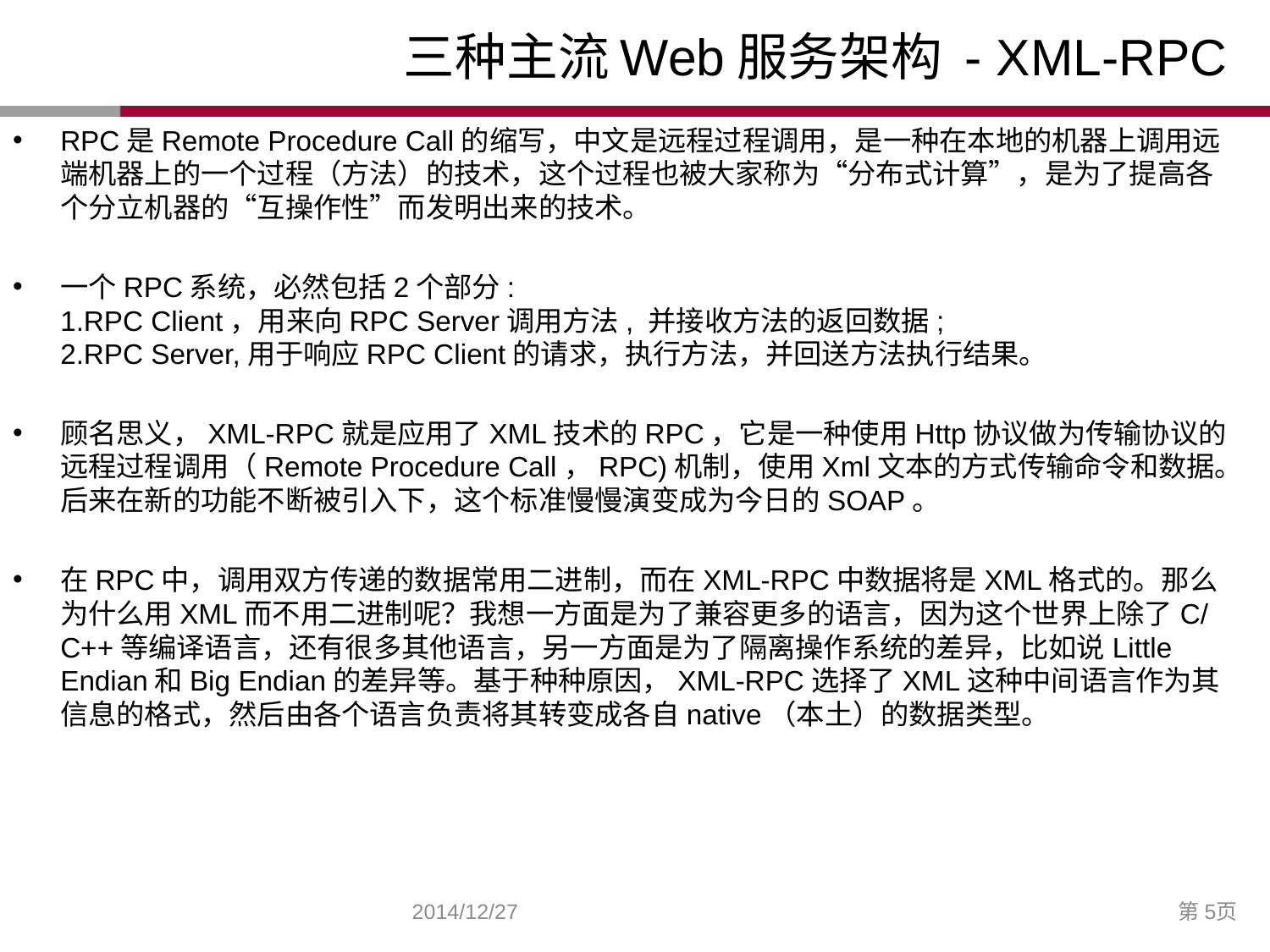

# 三种主流Web服务架构 - XML-RPC
RPC是Remote Procedure Call的缩写，中文是远程过程调用，是一种在本地的机器上调用远端机器上的一个过程（方法）的技术，这个过程也被大家称为“分布式计算”，是为了提高各个分立机器的“互操作性”而发明出来的技术。

一个RPC系统，必然包括2个部分:
1.RPC Client，用来向RPC Server调用方法, 并接收方法的返回数据;
2.RPC Server,用于响应RPC Client的请求，执行方法，并回送方法执行结果。

顾名思义，XML-RPC就是应用了XML技术的RPC，它是一种使用Http协议做为传输协议的远程过程调用（Remote Procedure Call，RPC)机制，使用Xml文本的方式传输命令和数据。后来在新的功能不断被引入下，这个标准慢慢演变成为今日的SOAP。

在RPC中，调用双方传递的数据常用二进制，而在XML-RPC中数据将是XML格式的。那么为什么用XML而不用二进制呢？我想一方面是为了兼容更多的语言，因为这个世界上除了C/C++等编译语言，还有很多其他语言，另一方面是为了隔离操作系统的差异，比如说Little Endian和Big Endian的差异等。基于种种原因，XML-RPC选择了XML这种中间语言作为其信息的格式，然后由各个语言负责将其转变成各自native（本土）的数据类型。
2014/12/27
第5页